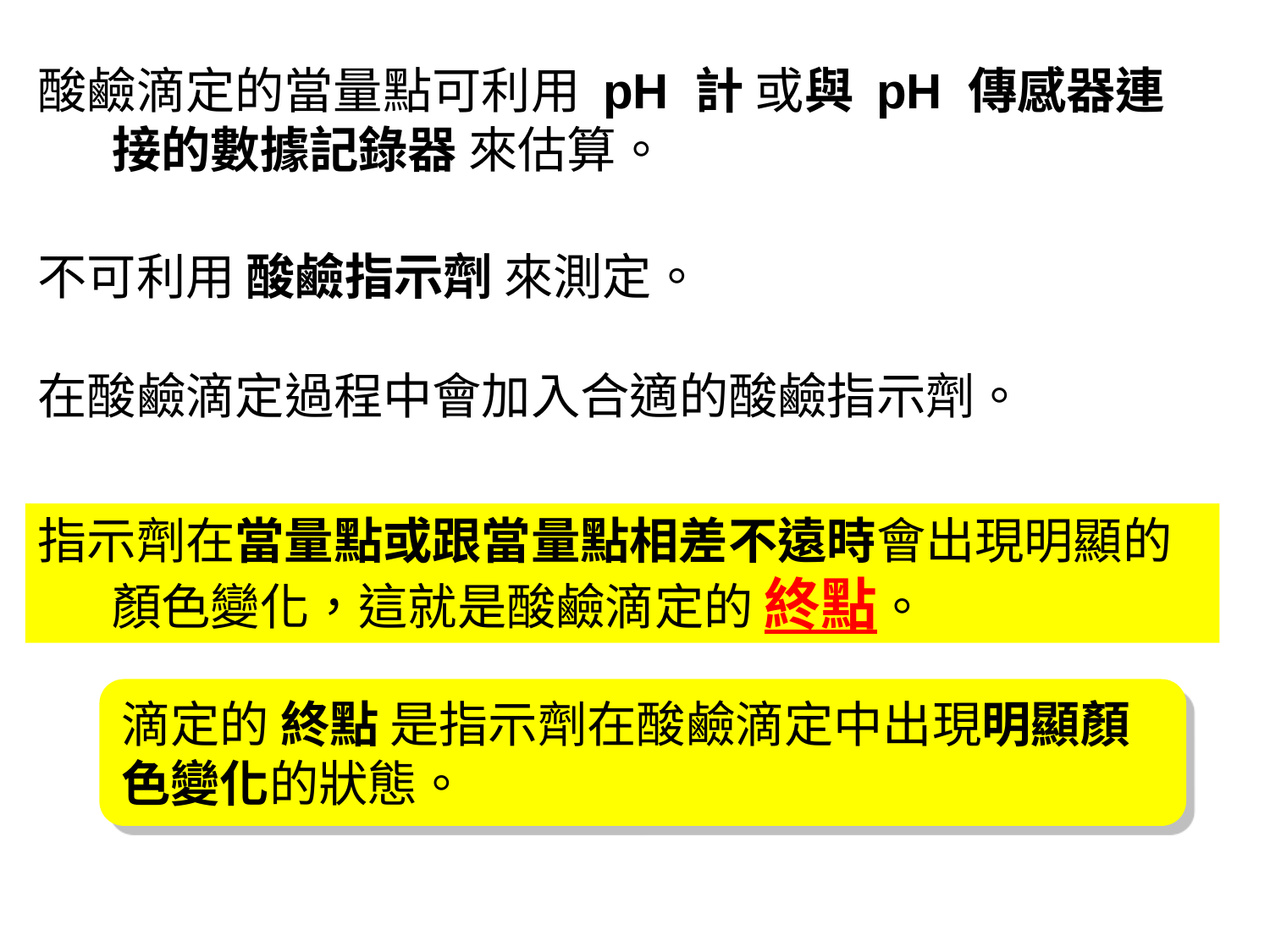

酸鹼滴定的當量點可利用 pH 計 或與 pH 傳感器連接的數據記錄器 來估算。
不可利用 酸鹼指示劑 來測定。
在酸鹼滴定過程中會加入合適的酸鹼指示劑。
指示劑在當量點或跟當量點相差不遠時會出現明顯的顏色變化，這就是酸鹼滴定的 終點。

滴定的 終點 是指示劑在酸鹼滴定中出現明顯顏色變化的狀態。